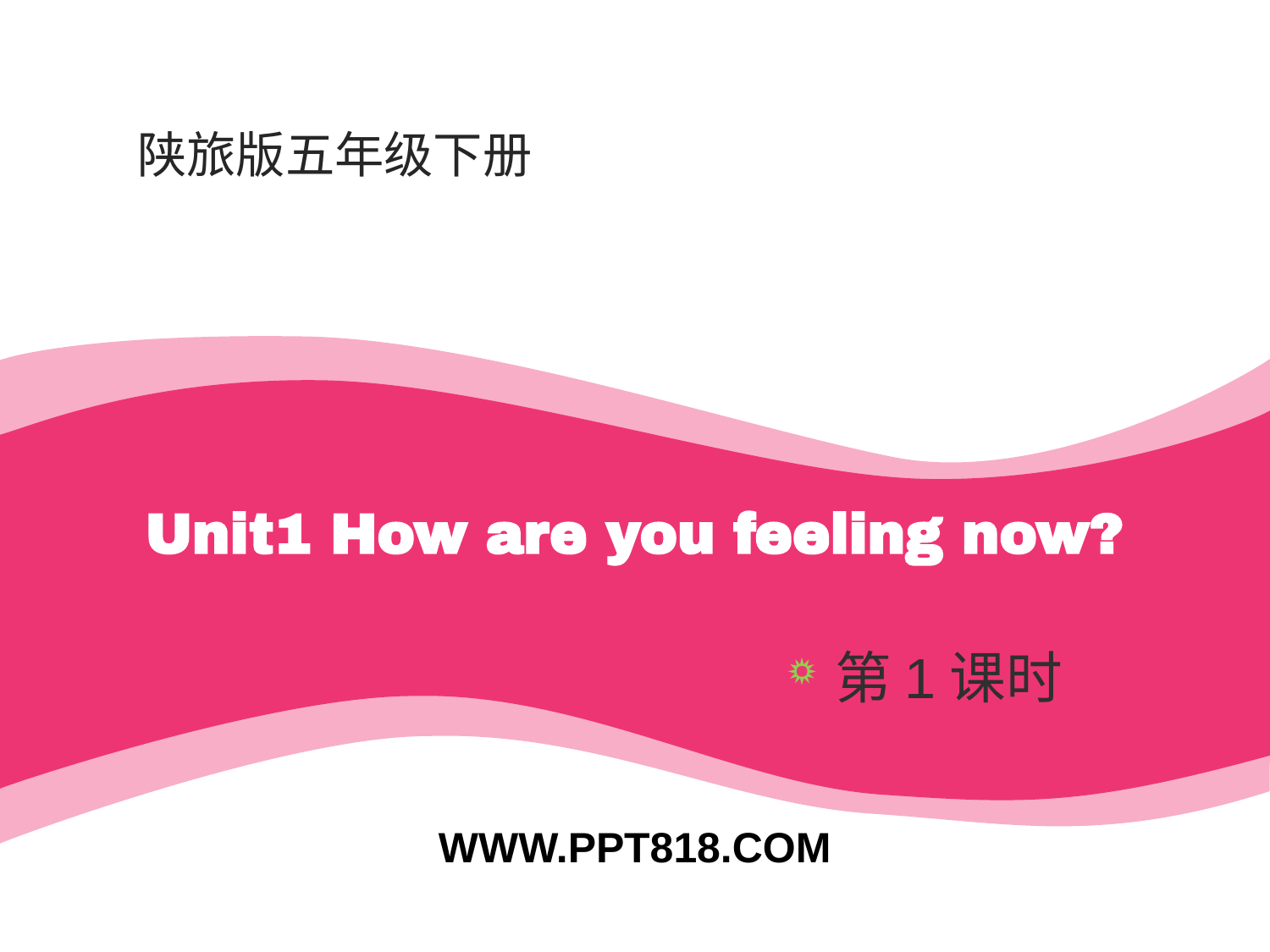

Unit1 How are you feeling now?
第1课时
WWW.PPT818.COM